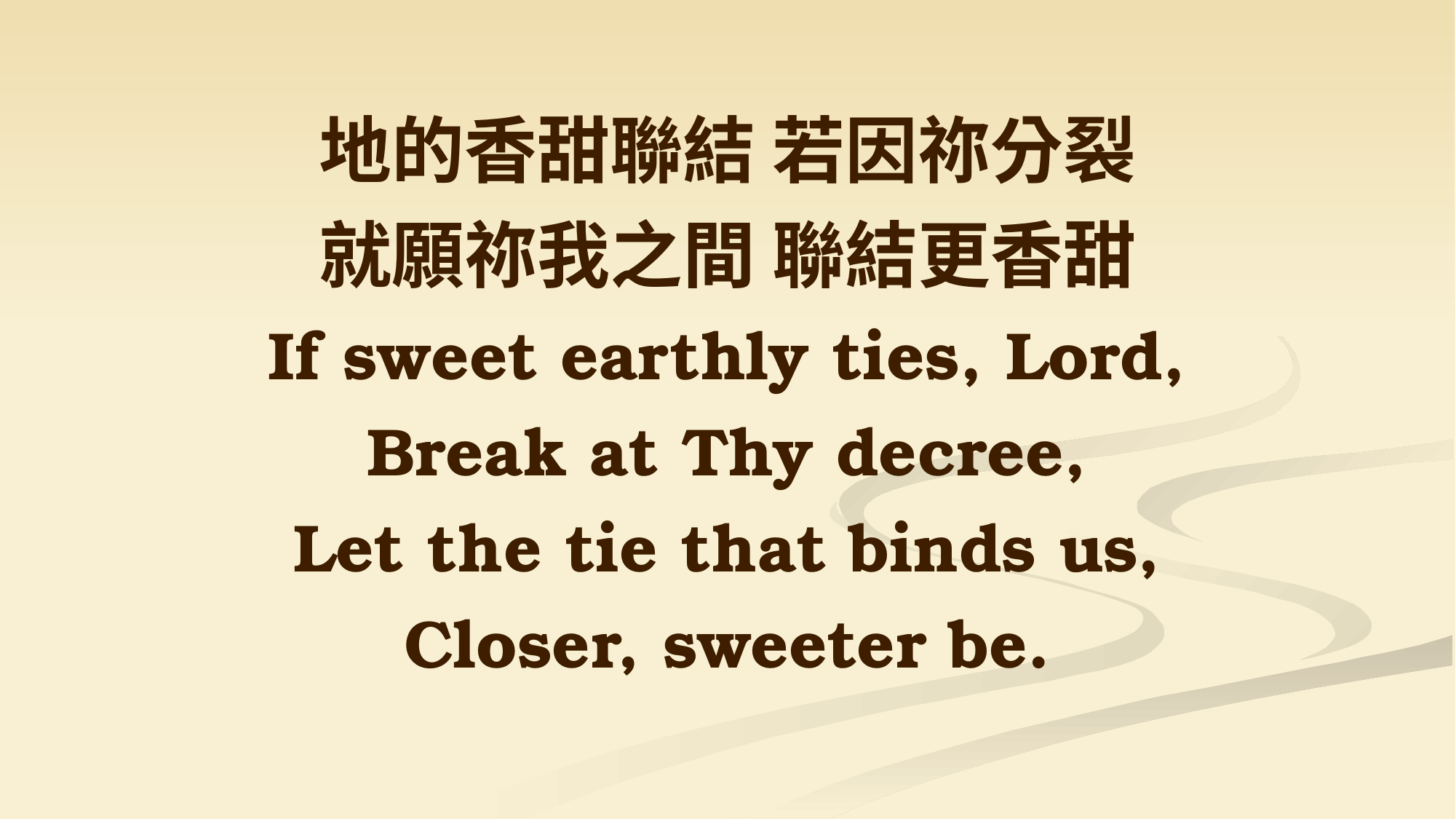

地的香甜聯結 若因祢分裂
就願祢我之間 聯結更香甜
If sweet earthly ties, Lord,
Break at Thy decree,
Let the tie that binds us,
Closer, sweeter be.